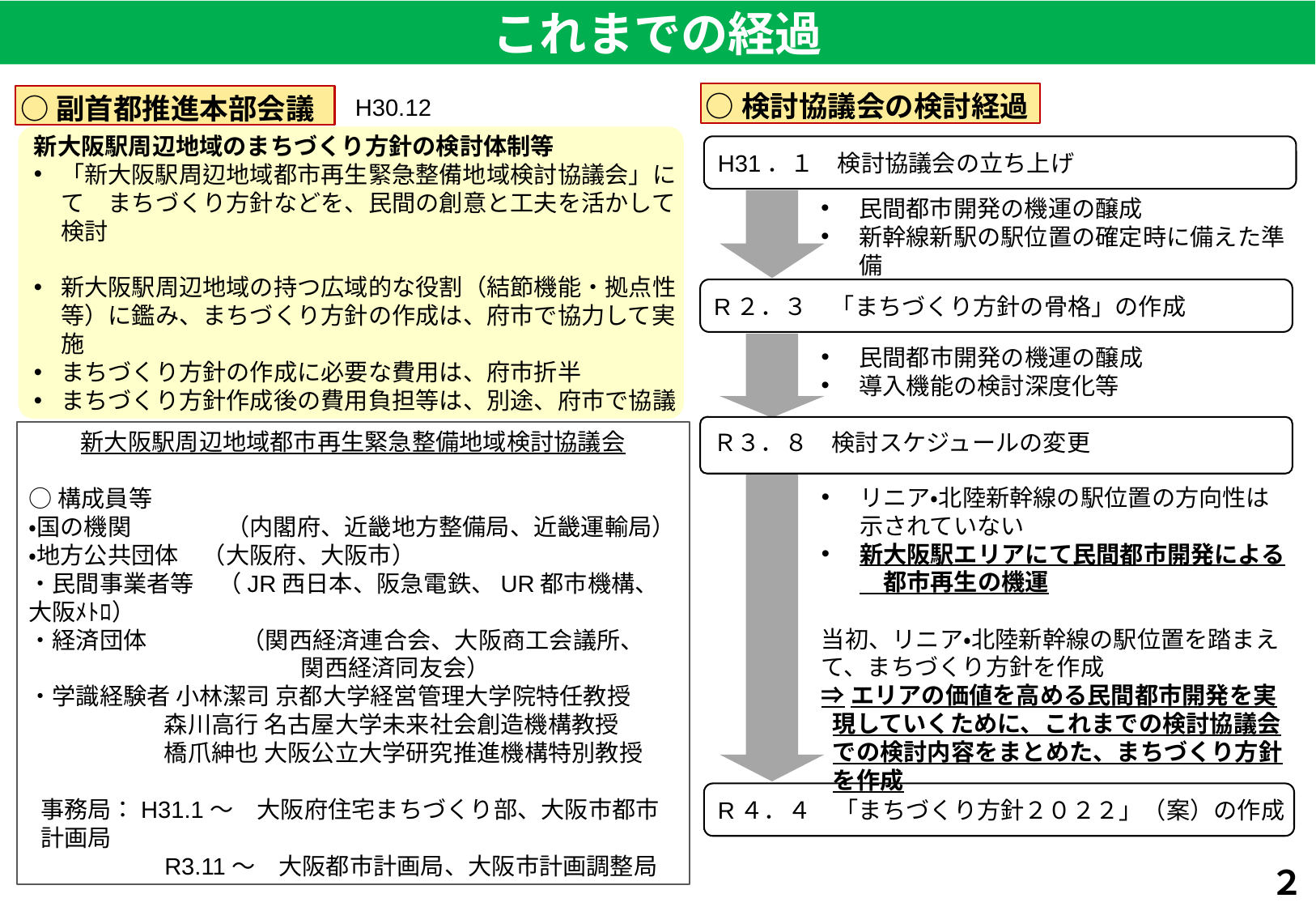

これまでの経過
○検討協議会の検討経過
○副首都推進本部会議
H30.12
新大阪駅周辺地域のまちづくり方針の検討体制等
「新大阪駅周辺地域都市再生緊急整備地域検討協議会」にて　まちづくり方針などを、民間の創意と工夫を活かして検討

新大阪駅周辺地域の持つ広域的な役割（結節機能・拠点性等）に鑑み、まちづくり方針の作成は、府市で協力して実施
まちづくり方針の作成に必要な費用は、府市折半
まちづくり方針作成後の費用負担等は、別途、府市で協議
H31．１　検討協議会の立ち上げ
民間都市開発の機運の醸成
新幹線新駅の駅位置の確定時に備えた準備

R２．３　「まちづくり方針の骨格」の作成
民間都市開発の機運の醸成
導入機能の検討深度化等

Ｒ３．８　検討スケジュールの変更
新大阪駅周辺地域都市再生緊急整備地域検討協議会

○構成員等
・国の機関　　　　（内閣府、近畿地方整備局、近畿運輸局）
・地方公共団体　（大阪府、大阪市）
・民間事業者等　（JR西日本、阪急電鉄、UR都市機構、大阪ﾒﾄﾛ）
・経済団体　　　　（関西経済連合会、大阪商工会議所、
　　　　　　　　　　　関西経済同友会）
・学識経験者 小林潔司 京都大学経営管理大学院特任教授
　　　　　 森川高行 名古屋大学未来社会創造機構教授
　　　　　 橋爪紳也 大阪公立大学研究推進機構特別教授

事務局：H31.1～　大阪府住宅まちづくり部、大阪市都市計画局
　　　　　R3.11～　大阪都市計画局、大阪市計画調整局

リニア・北陸新幹線の駅位置の方向性は　示されていない
新大阪駅エリアにて民間都市開発による　都市再生の機運

当初、リニア・北陸新幹線の駅位置を踏まえて、まちづくり方針を作成
⇒エリアの価値を高める民間都市開発を実現していくために、これまでの検討協議会での検討内容をまとめた、まちづくり方針を作成
R４．４　「まちづくり方針２０２２」（案）の作成
 ２